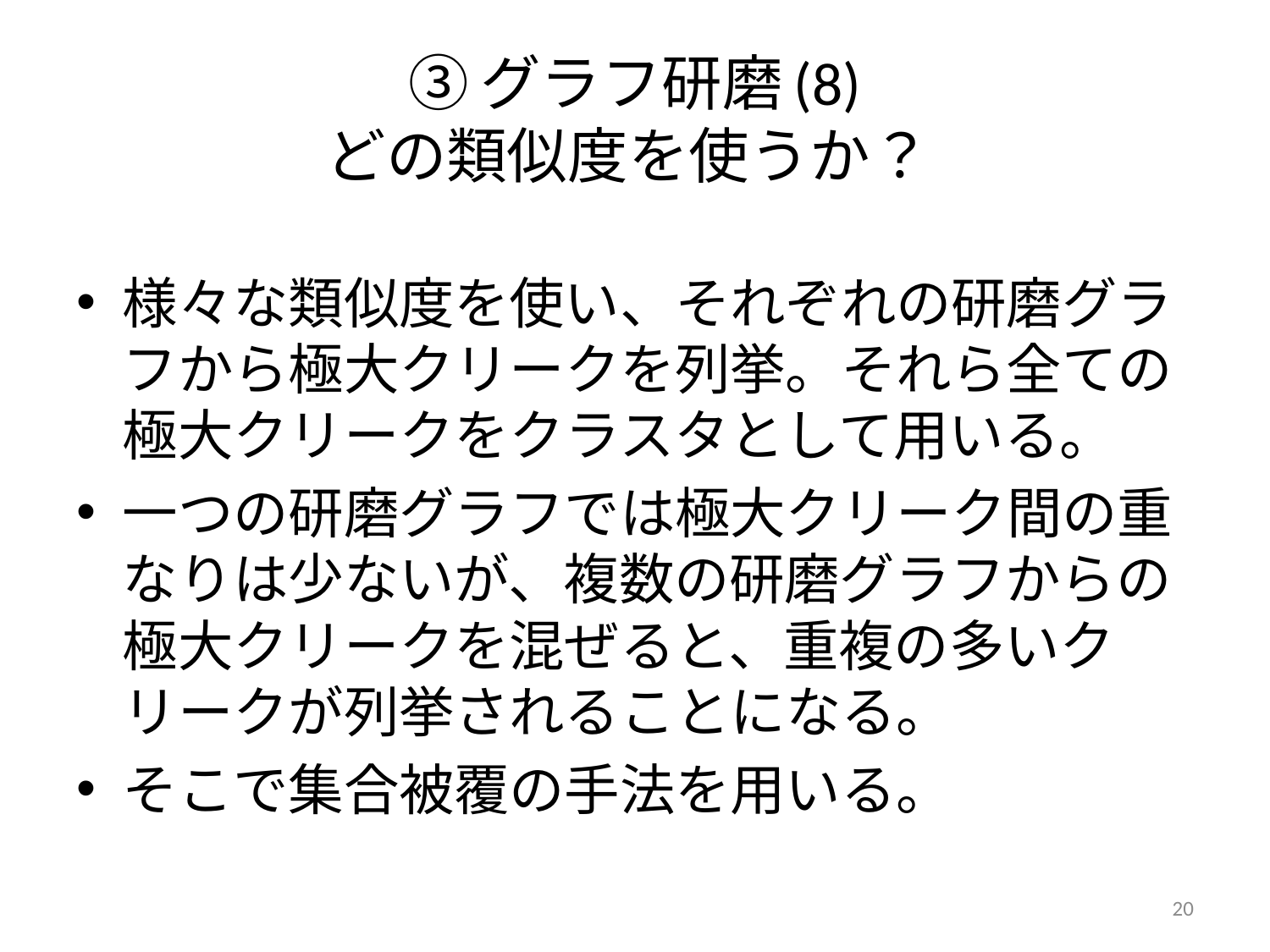

# ③グラフ研磨(8) どの類似度を使うか？
様々な類似度を使い、それぞれの研磨グラフから極大クリークを列挙。それら全ての極大クリークをクラスタとして用いる。
一つの研磨グラフでは極大クリーク間の重なりは少ないが、複数の研磨グラフからの極大クリークを混ぜると、重複の多いクリークが列挙されることになる。
そこで集合被覆の手法を用いる。
20